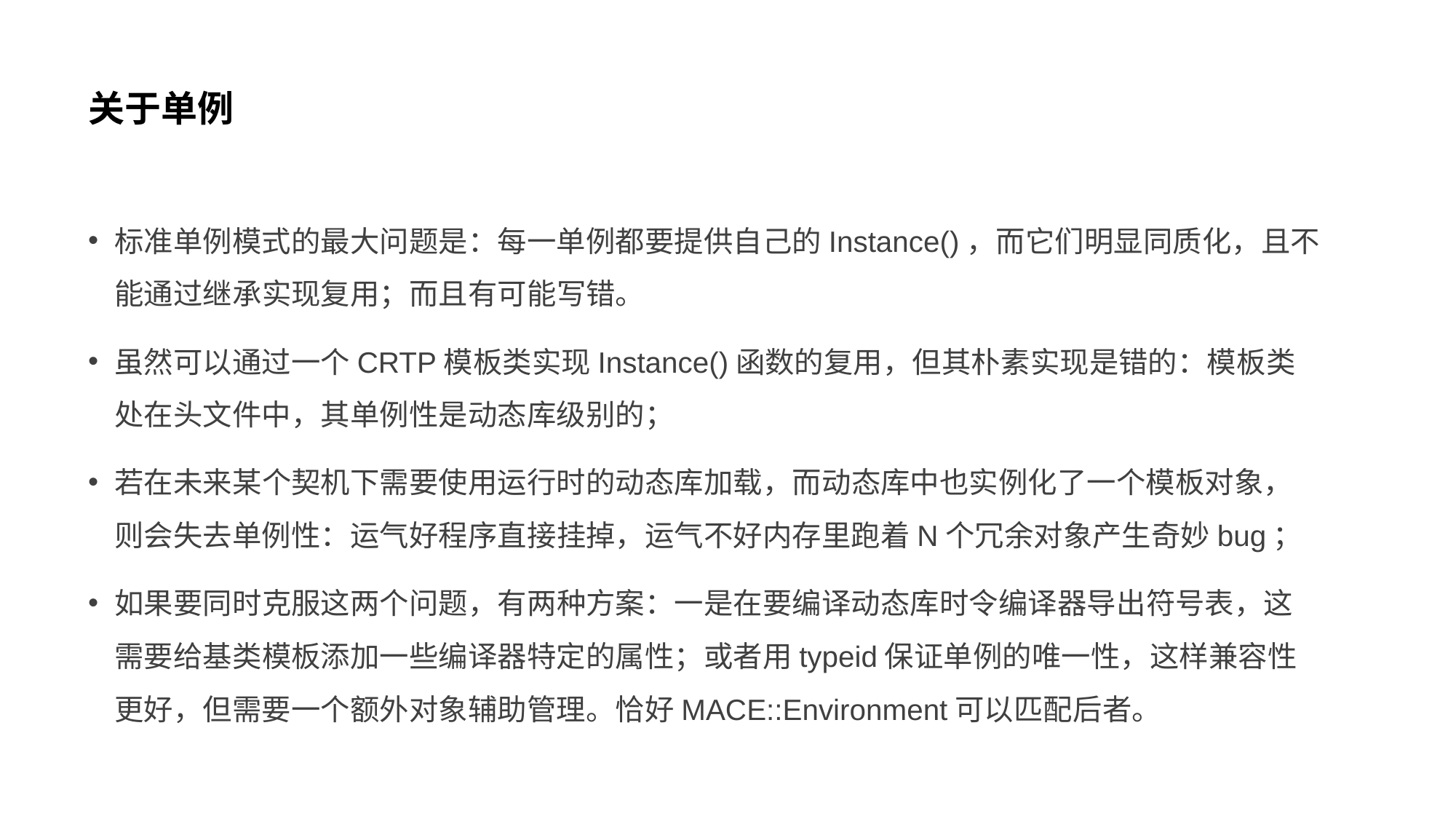

# 关于单例
标准单例模式的最大问题是：每一单例都要提供自己的Instance()，而它们明显同质化，且不能通过继承实现复用；而且有可能写错。
虽然可以通过一个CRTP模板类实现Instance()函数的复用，但其朴素实现是错的：模板类处在头文件中，其单例性是动态库级别的；
若在未来某个契机下需要使用运行时的动态库加载，而动态库中也实例化了一个模板对象，则会失去单例性：运气好程序直接挂掉，运气不好内存里跑着N个冗余对象产生奇妙bug；
如果要同时克服这两个问题，有两种方案：一是在要编译动态库时令编译器导出符号表，这需要给基类模板添加一些编译器特定的属性；或者用typeid保证单例的唯一性，这样兼容性更好，但需要一个额外对象辅助管理。恰好MACE::Environment可以匹配后者。
23